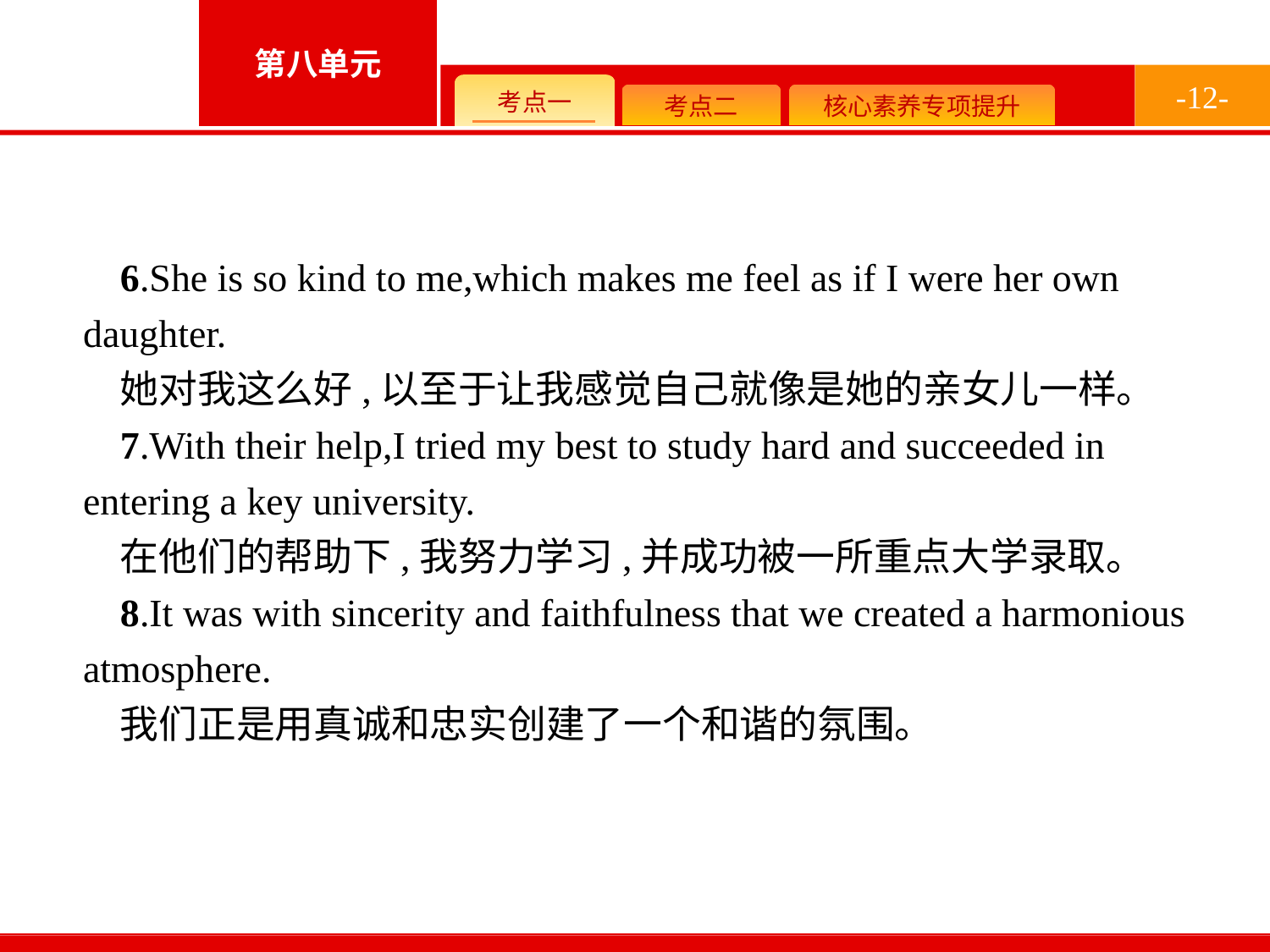

-12-
6.She is so kind to me,which makes me feel as if I were her own daughter.
她对我这么好,以至于让我感觉自己就像是她的亲女儿一样。
7.With their help,I tried my best to study hard and succeeded in entering a key university.
在他们的帮助下,我努力学习,并成功被一所重点大学录取。
8.It was with sincerity and faithfulness that we created a harmonious atmosphere.
我们正是用真诚和忠实创建了一个和谐的氛围。